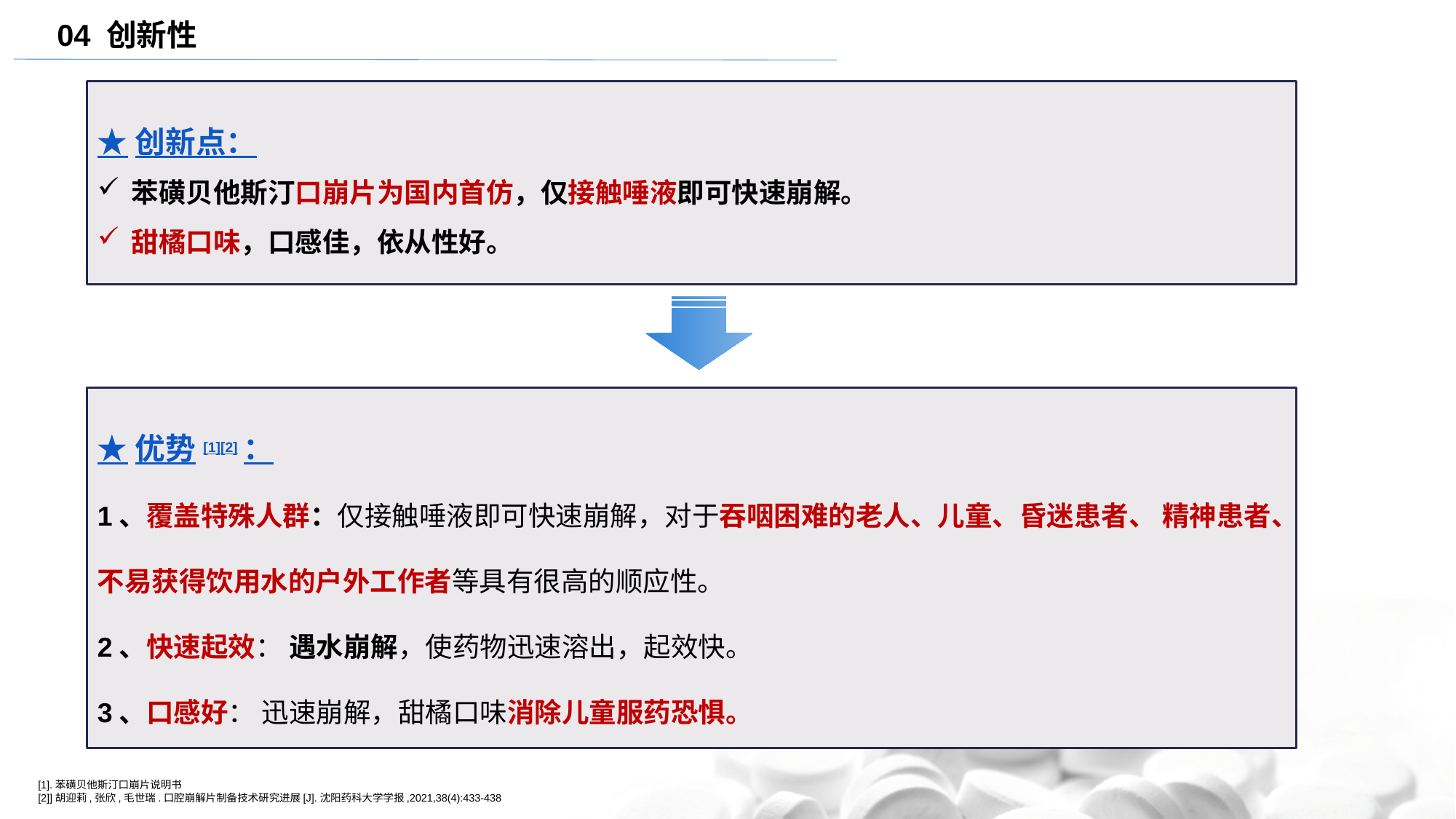

04 创新性
★创新点：
苯磺贝他斯汀口崩片为国内首仿，仅接触唾液即可快速崩解。
甜橘口味，口感佳，依从性好。

★优势[1][2]：
1、覆盖特殊人群：仅接触唾液即可快速崩解，对于吞咽困难的老人、儿童、昏迷患者、 精神患者、不易获得饮用水的户外工作者等具有很高的顺应性。
2、快速起效： 遇水崩解，使药物迅速溶出，起效快。
3、口感好： 迅速崩解，甜橘口味消除儿童服药恐惧。
[1].苯磺贝他斯汀口崩片说明书
[2]]胡迎莉,张欣,毛世瑞.口腔崩解片制备技术研究进展[J].沈阳药科大学学报,2021,38(4):433-438